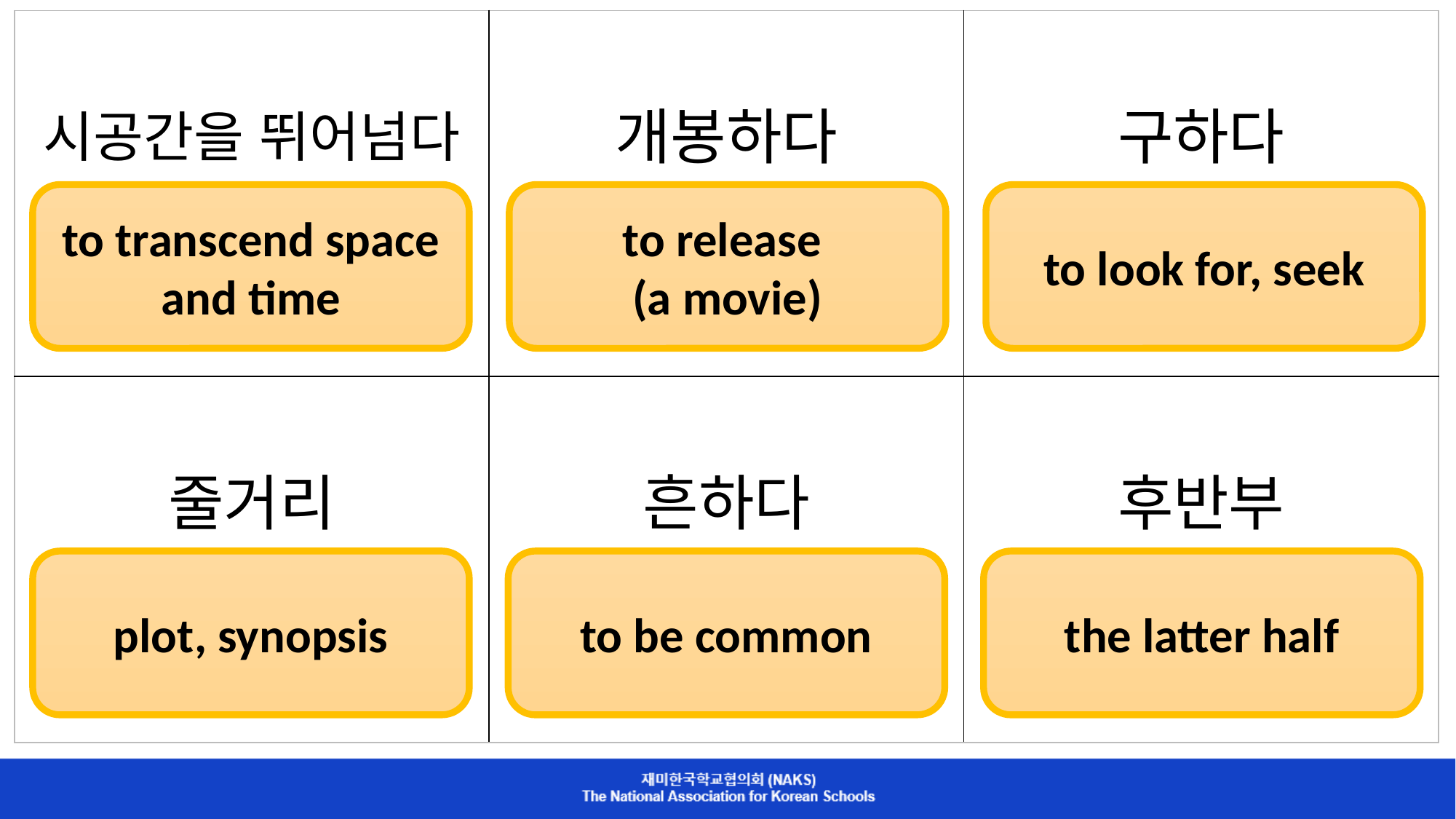

| 시공간을 뛰어넘다 | 개봉하다 | 구하다 |
| --- | --- | --- |
| 줄거리 | 흔하다 | 후반부 |
to transcend space and time
to release
(a movie)
to look for, seek
plot, synopsis
to be common
the latter half